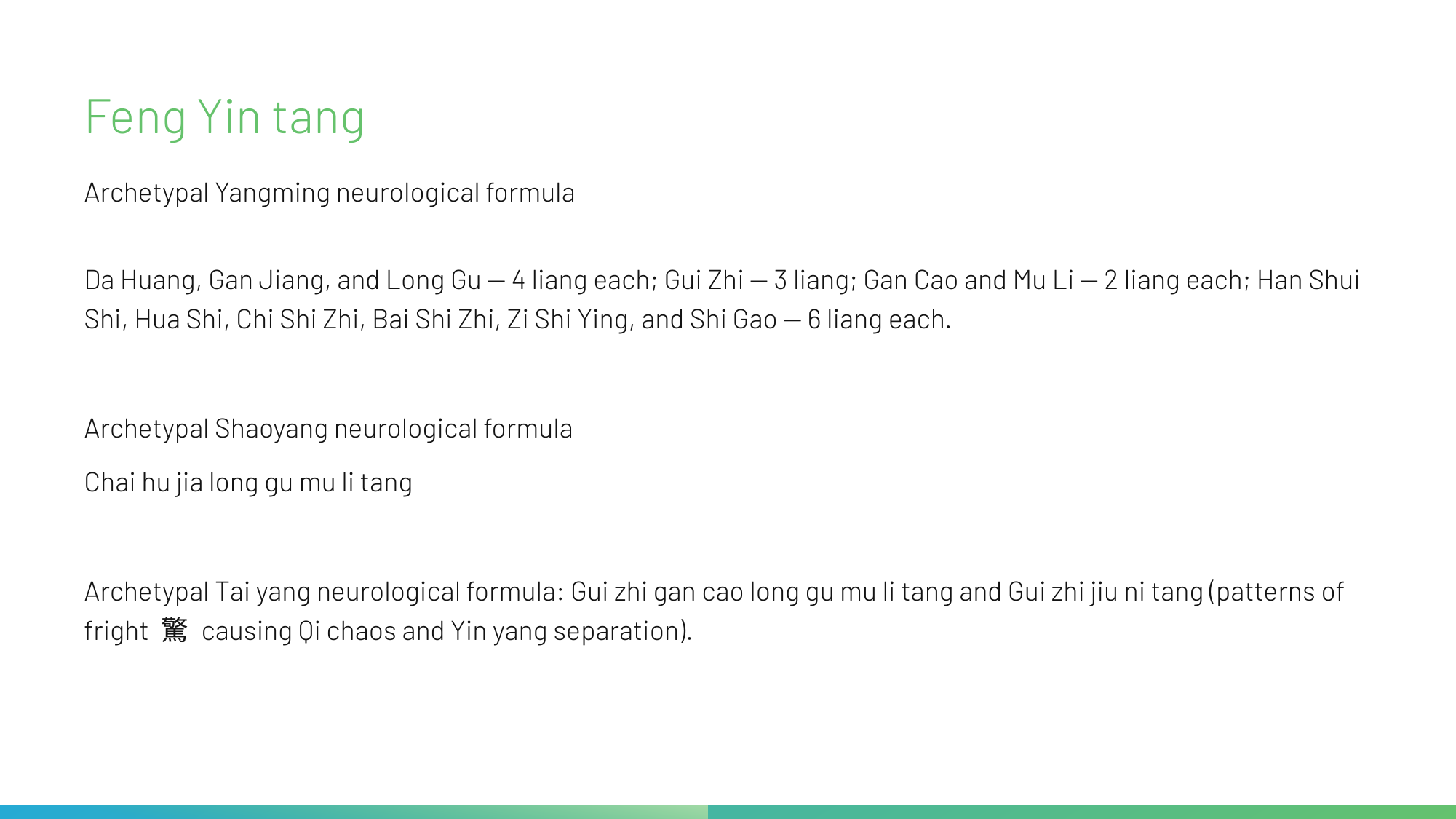

# Feng Yin tang
Archetypal Yangming neurological formula
Da Huang, Gan Jiang, and Long Gu — 4 liang each; Gui Zhi — 3 liang; Gan Cao and Mu Li — 2 liang each; Han Shui Shi, Hua Shi, Chi Shi Zhi, Bai Shi Zhi, Zi Shi Ying, and Shi Gao — 6 liang each.

Archetypal Shaoyang neurological formula
Chai hu jia long gu mu li tang

Archetypal Tai yang neurological formula: Gui zhi gan cao long gu mu li tang and Gui zhi jiu ni tang (patterns of fright 驚 causing Qi chaos and Yin yang separation).